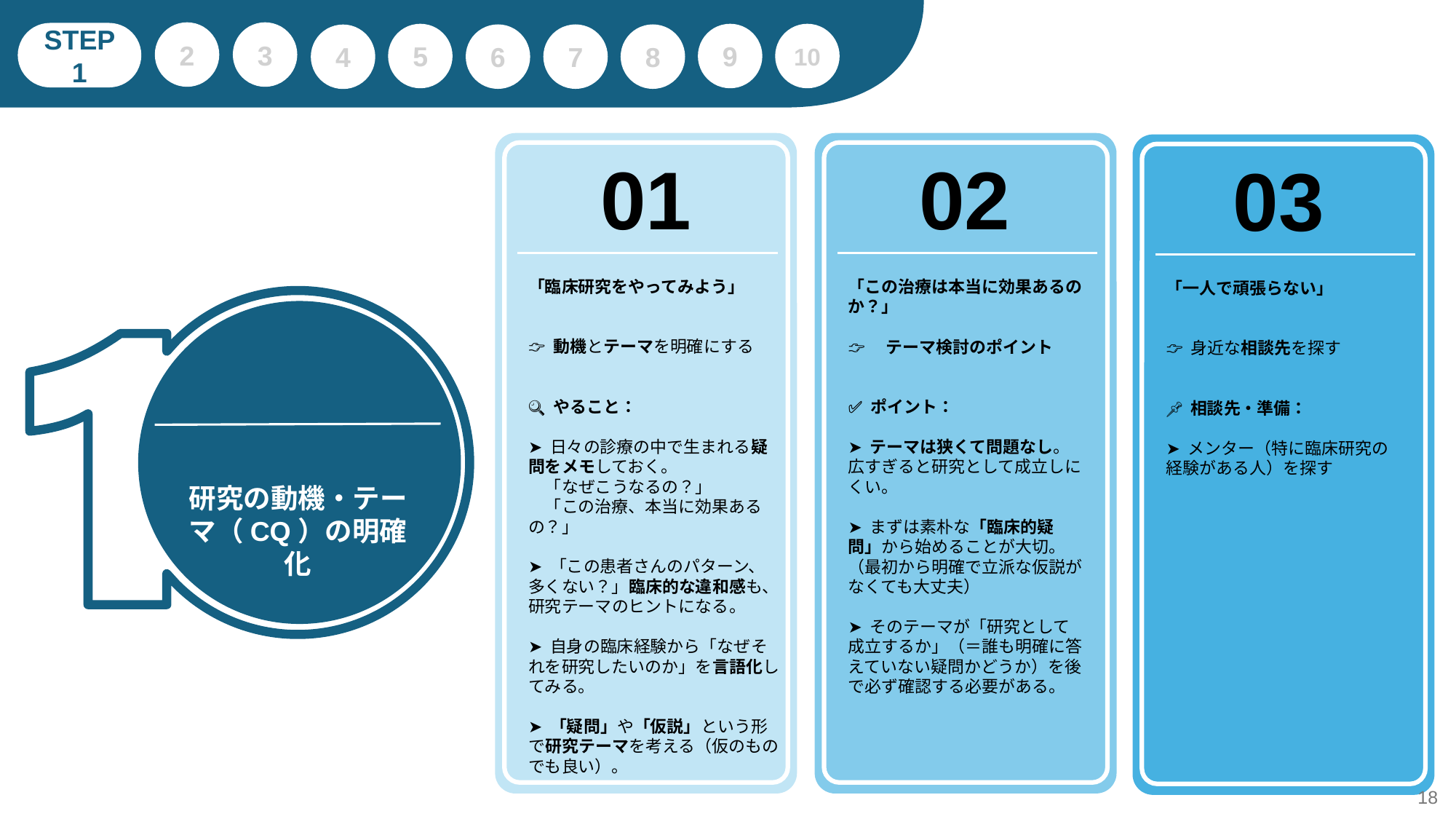

2
3
STEP 1
5
9
10
6
7
8
4

01

02

03
「臨床研究をやってみよう」

👉 動機とテーマを明確にする

🔍 やること：

➤ 日々の診療の中で生まれる疑問をメモしておく。
　「なぜこうなるの？」
　「この治療、本当に効果あるの？」

➤ 「この患者さんのパターン、多くない？」臨床的な違和感も、研究テーマのヒントになる。

➤ 自身の臨床経験から「なぜそれを研究したいのか」を言語化してみる。

➤ 「疑問」や「仮説」という形で研究テーマを考える（仮のものでも良い）。
「この治療は本当に効果あるのか？」

👉　テーマ検討のポイント

✅ ポイント：

➤ テーマは狭くて問題なし。広すぎると研究として成立しにくい。

➤ まずは素朴な「臨床的疑問」から始めることが大切。（最初から明確で立派な仮説がなくても大丈夫）

➤ そのテーマが「研究として成立するか」（＝誰も明確に答えていない疑問かどうか）を後で必ず確認する必要がある。
「一人で頑張らない」

👉 身近な相談先を探す

📌 相談先・準備：

➤ メンター（特に臨床研究の経験がある人）を探す

研究の動機・テーマ（CQ）の明確化
18